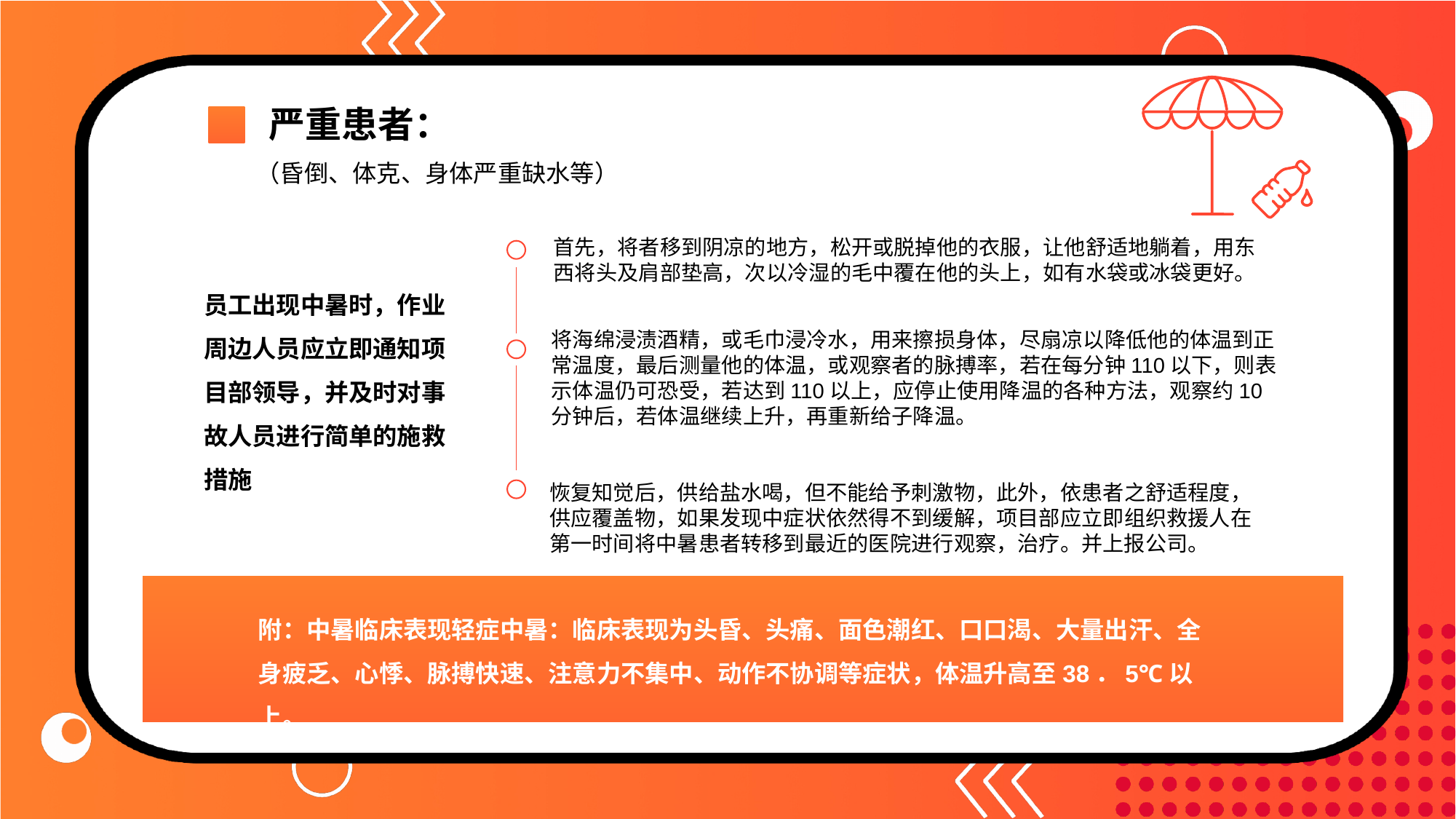

严重患者：

（昏倒、体克、身体严重缺水等）

首先，将者移到阴凉的地方，松开或脱掉他的衣服，让他舒适地躺着，用东西将头及肩部垫高，次以冷湿的毛中覆在他的头上，如有水袋或冰袋更好。

员工出现中暑时，作业周边人员应立即通知项目部领导，并及时对事故人员进行简单的施救措施
将海绵浸渍酒精，或毛巾浸冷水，用来擦损身体，尽扇凉以降低他的体温到正常温度，最后测量他的体温，或观察者的脉搏率，若在每分钟110以下，则表示体温仍可恐受，若达到110以上，应停止使用降温的各种方法，观察约10分钟后，若体温继续上升，再重新给子降温。
恢复知觉后，供给盐水喝，但不能给予刺激物，此外，依患者之舒适程度，供应覆盖物，如果发现中症状依然得不到缓解，项目部应立即组织救援人在第一时间将中暑患者转移到最近的医院进行观察，治疗。并上报公司。

附：中暑临床表现轻症中暑：临床表现为头昏、头痛、面色潮红、口口渴、大量出汗、全身疲乏、心悸、脉搏快速、注意力不集中、动作不协调等症状，体温升高至38．5℃以上。